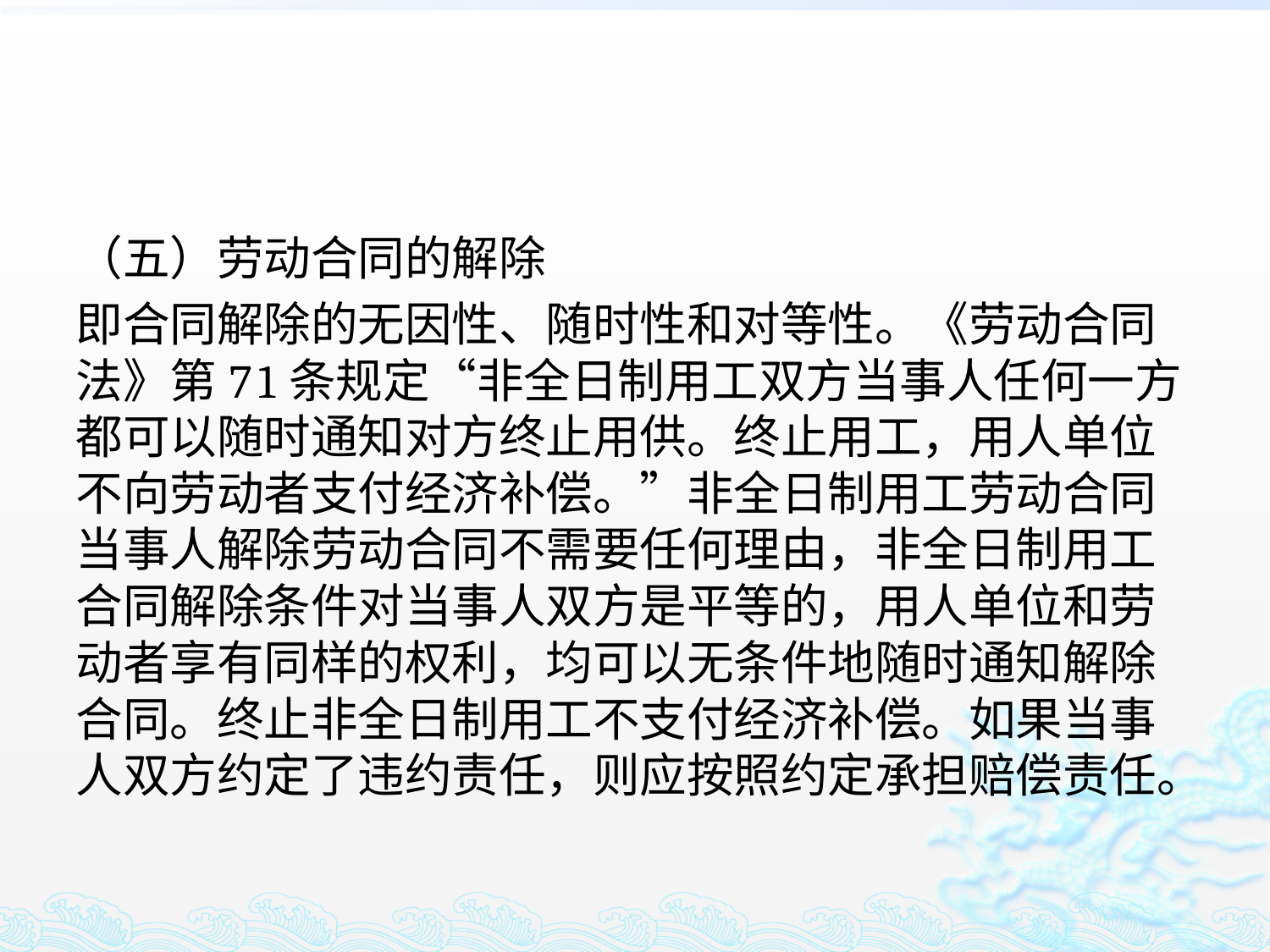

#
（五）劳动合同的解除
即合同解除的无因性、随时性和对等性。《劳动合同法》第71条规定“非全日制用工双方当事人任何一方都可以随时通知对方终止用供。终止用工，用人单位不向劳动者支付经济补偿。”非全日制用工劳动合同当事人解除劳动合同不需要任何理由，非全日制用工合同解除条件对当事人双方是平等的，用人单位和劳动者享有同样的权利，均可以无条件地随时通知解除合同。终止非全日制用工不支付经济补偿。如果当事人双方约定了违约责任，则应按照约定承担赔偿责任。